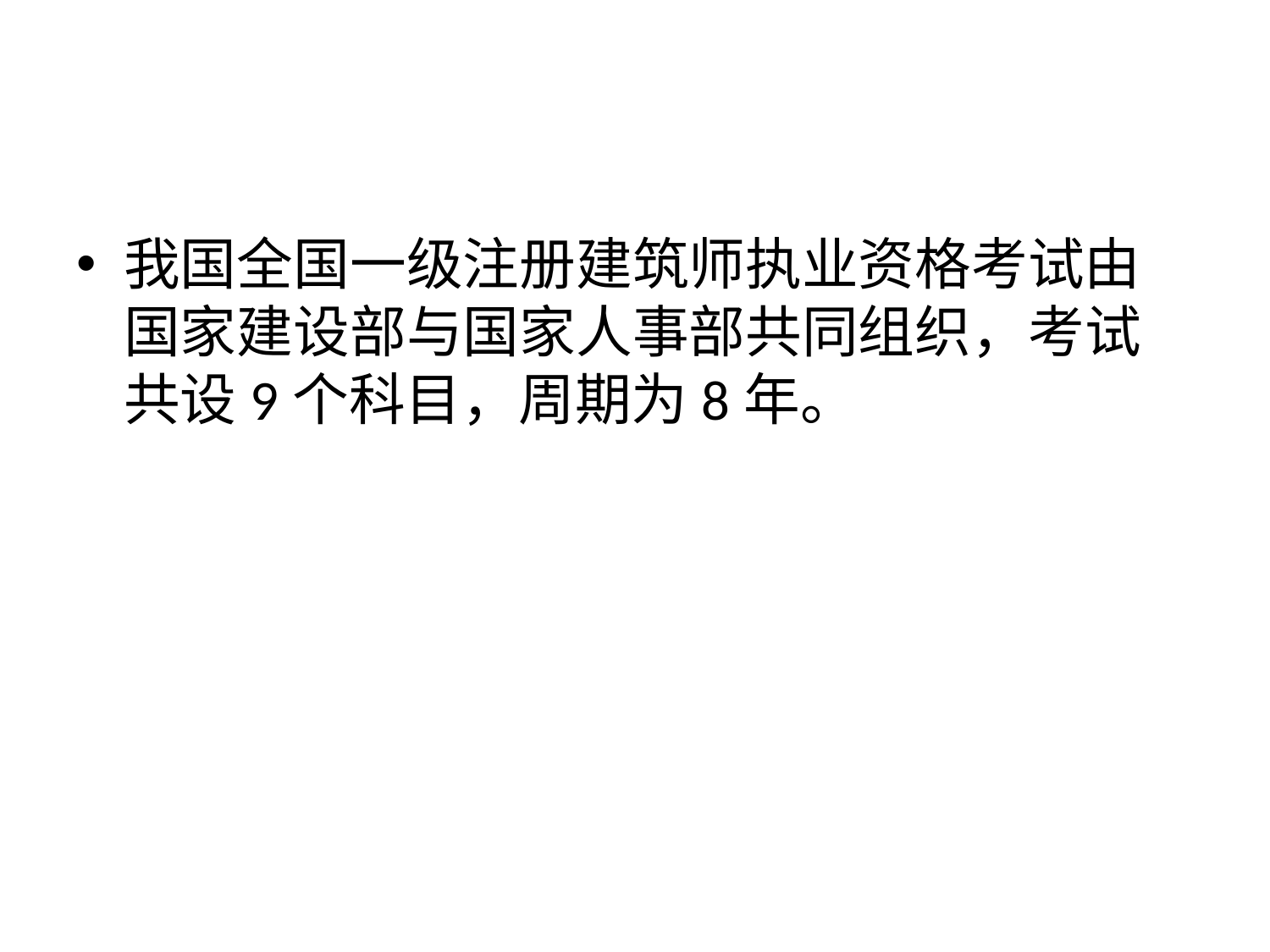

#
我国全国一级注册建筑师执业资格考试由国家建设部与国家人事部共同组织，考试共设9个科目，周期为8年。